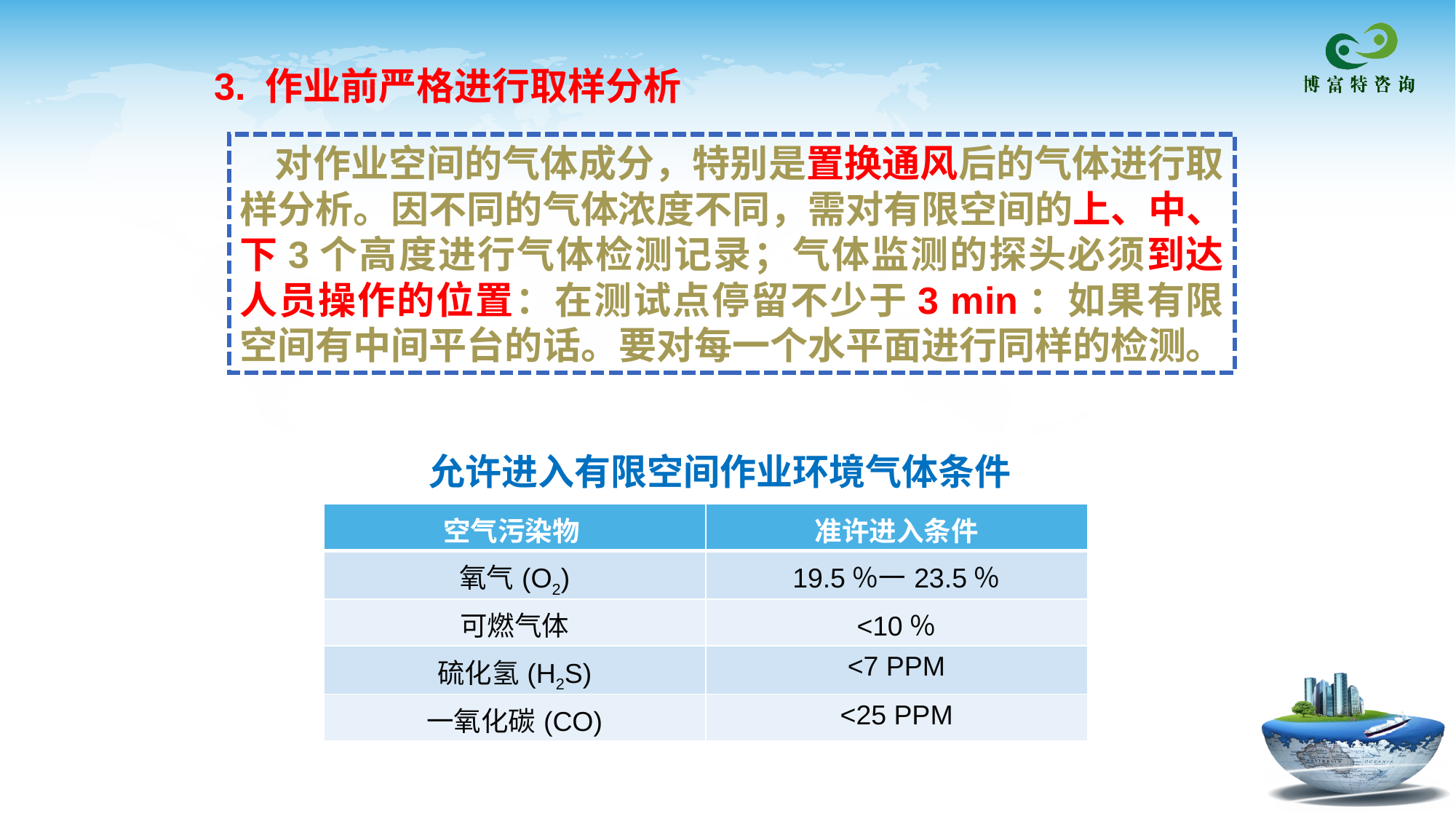

3. 作业前严格进行取样分析
   对作业空间的气体成分，特别是置换通风后的气体进行取样分析。因不同的气体浓度不同，需对有限空间的上、中、下3个高度进行气体检测记录；气体监测的探头必须到达人员操作的位置：在测试点停留不少于3 min：如果有限空间有中间平台的话。要对每一个水平面进行同样的检测。
允许进入有限空间作业环境气体条件
| 空气污染物 | 准许进入条件 |
| --- | --- |
| 氧气(O2) | 19.5％一23.5％ |
| 可燃气体 | <10％ |
| 硫化氢(H2S) | <7 PPM |
| 一氧化碳(CO) | <25 PPM |